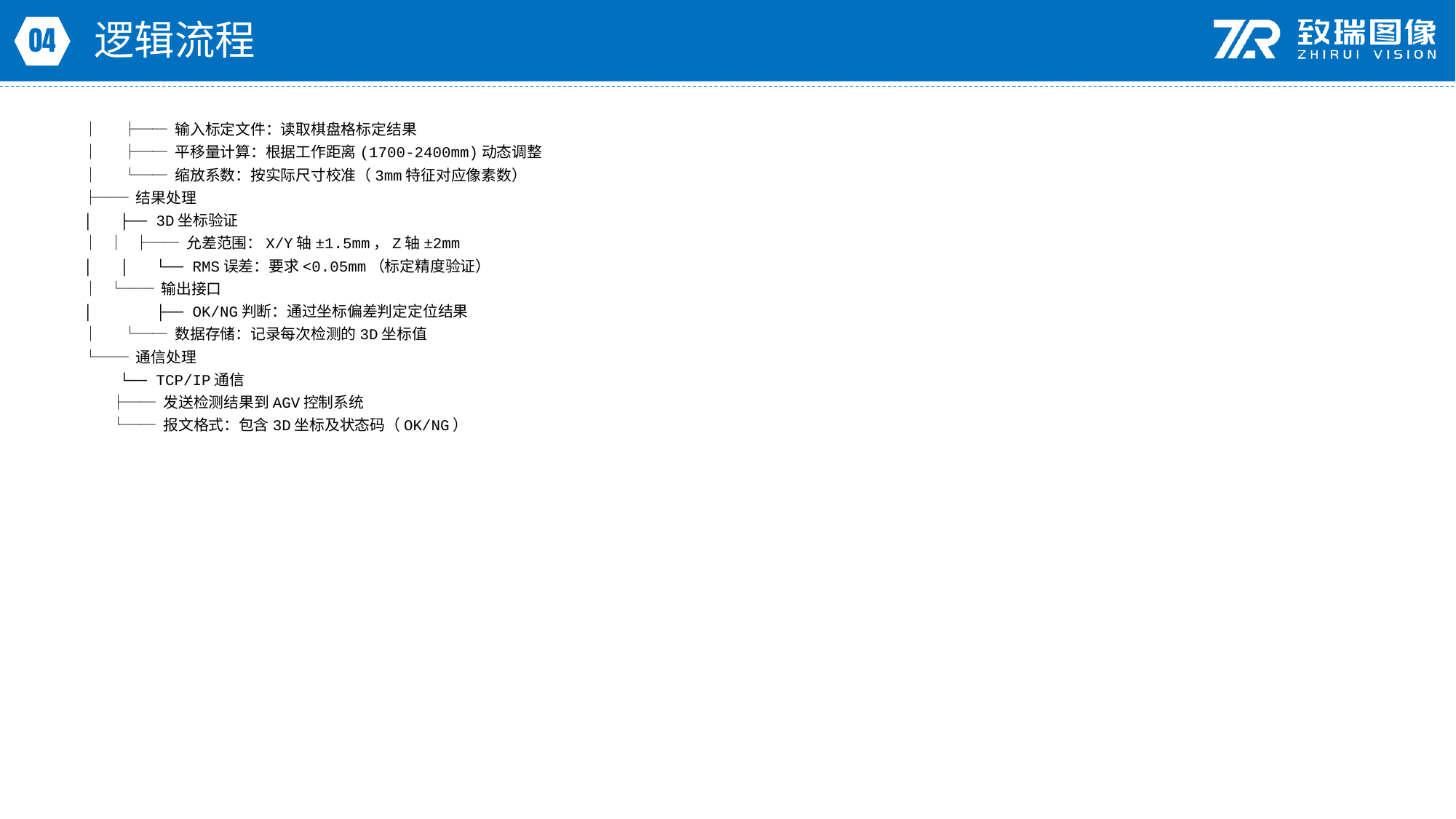

逻辑流程
04

│       ├── 输入标定文件：读取棋盘格标定结果
│       ├── 平移量计算：根据工作距离(1700-2400mm)动态调整
│       └── 缩放系数：按实际尺寸校准（3mm特征对应像素数）
├── 结果处理
│   ├── 3D坐标验证
│   │   ├── 允差范围：X/Y轴±1.5mm，Z轴±2mm
│   │   └── RMS误差：要求<0.05mm（标定精度验证）
│   └── 输出接口
│       ├── OK/NG判断：通过坐标偏差判定定位结果
│       └── 数据存储：记录每次检测的3D坐标值
└── 通信处理
    └── TCP/IP通信
        ├── 发送检测结果到AGV控制系统
        └── 报文格式：包含3D坐标及状态码（OK/NG）